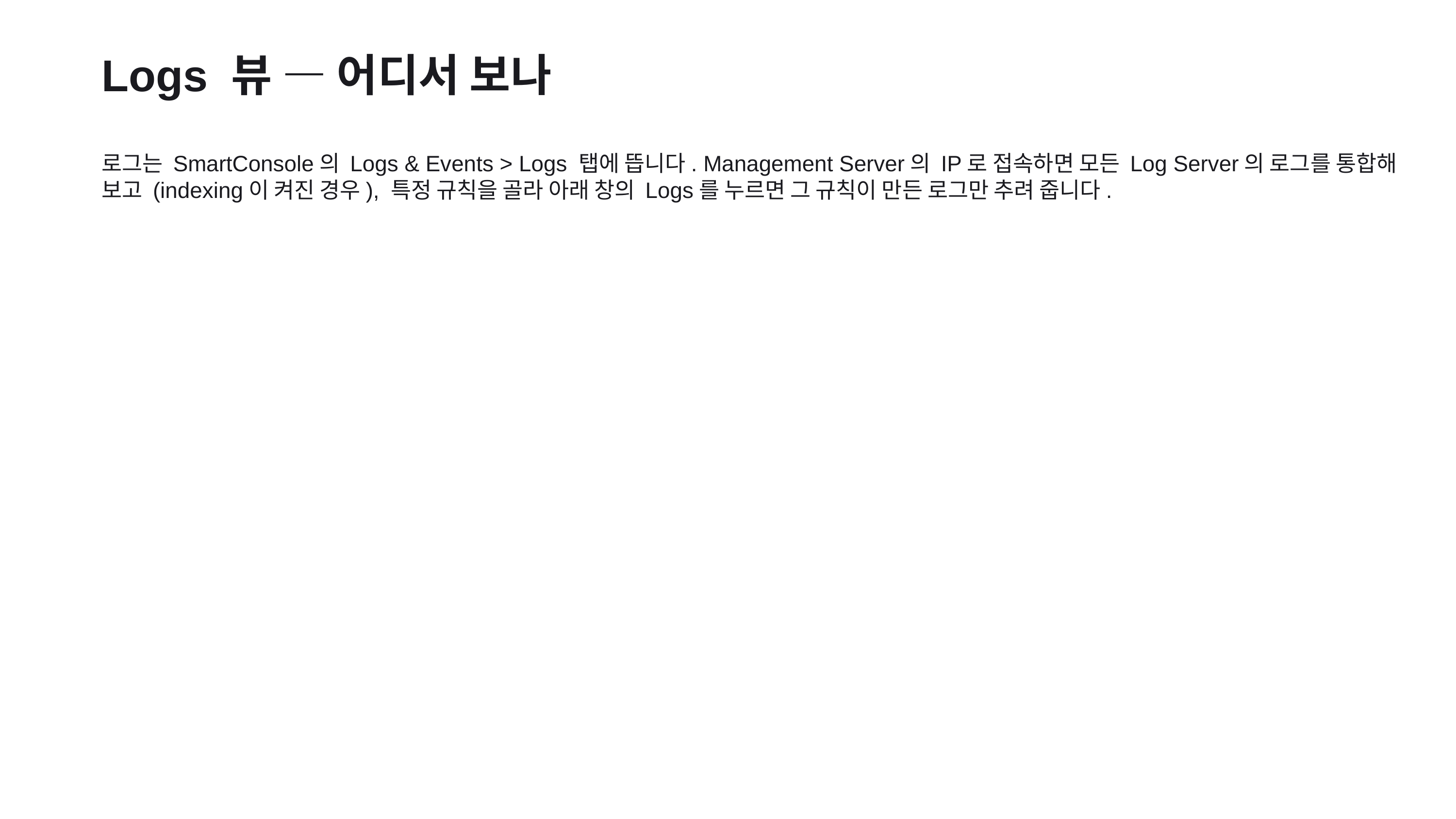

Logs 뷰 — 어디서 보나
로그는 SmartConsole의 Logs & Events > Logs 탭에 뜹니다. Management Server의 IP로 접속하면 모든 Log Server의 로그를 통합해 보고 (indexing이 켜진 경우), 특정 규칙을 골라 아래 창의 Logs를 누르면 그 규칙이 만든 로그만 추려 줍니다.